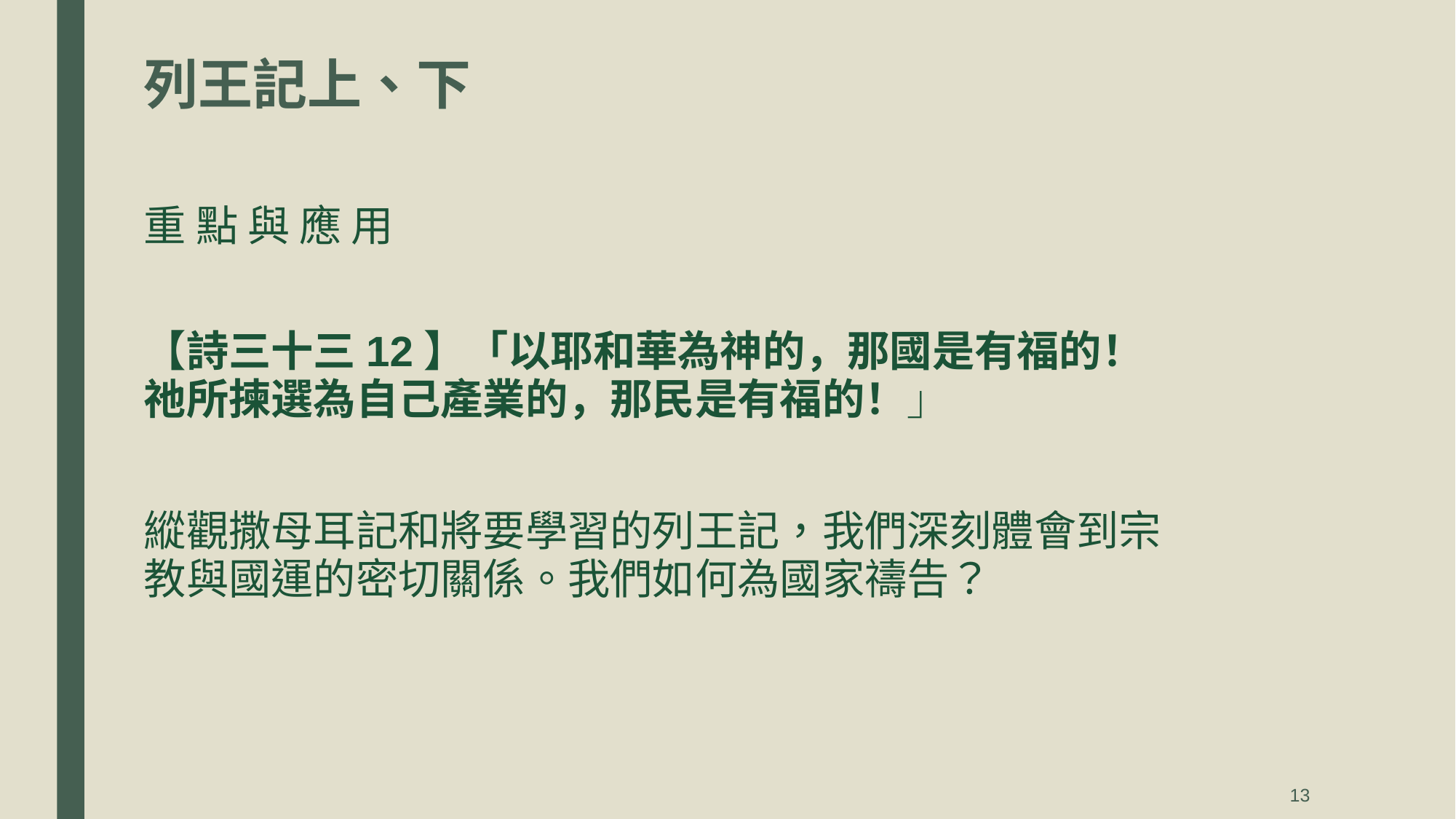

列王記上、下
重 點 與 應 用

【詩三十三12】「以耶和華為神的，那國是有福的！祂所揀選為自己產業的，那民是有福的！」

縱觀撒母耳記和將要學習的列王記，我們深刻體會到宗教與國運的密切關係。我們如何為國家禱告？
13